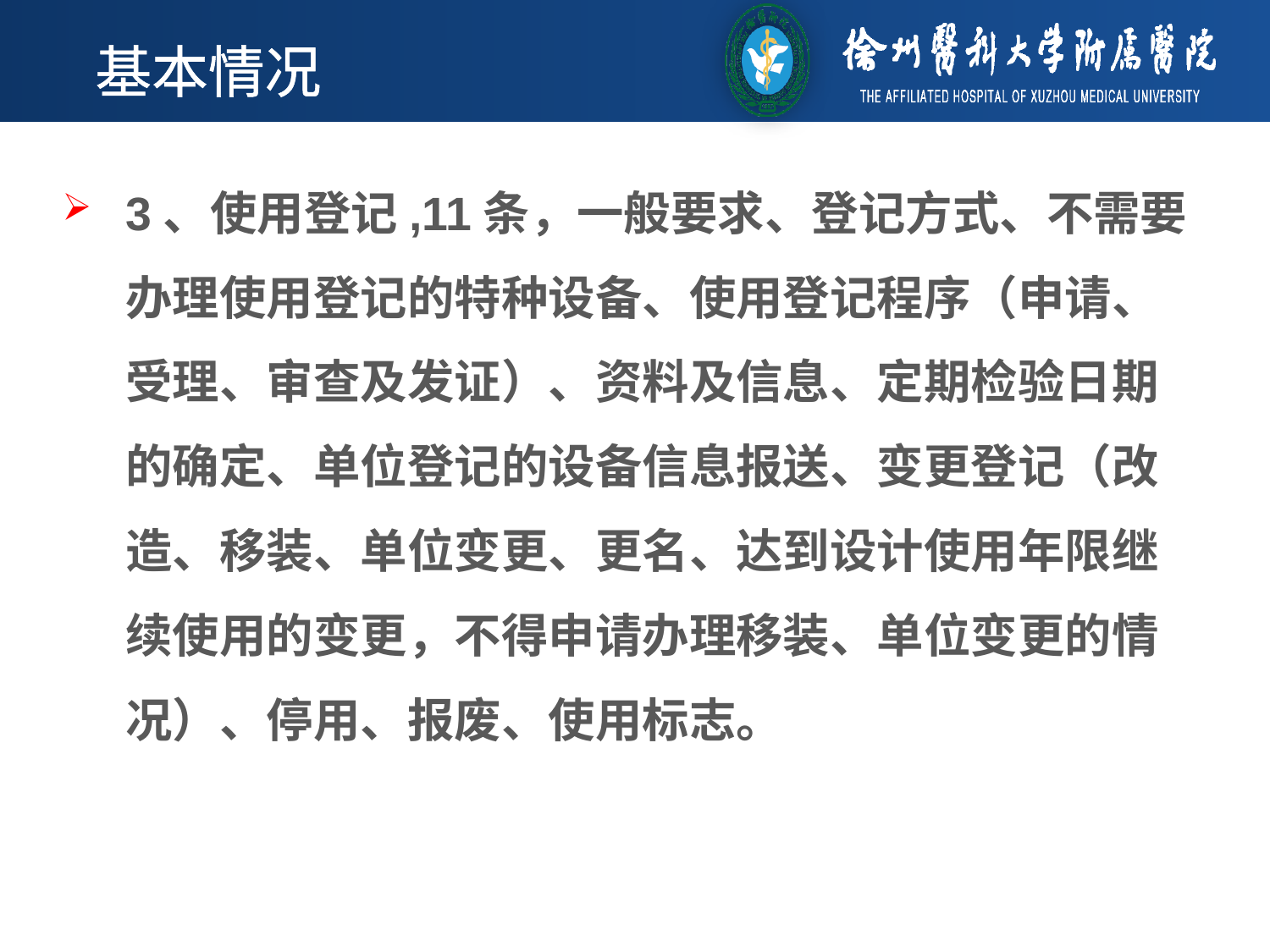

基本情况

3、使用登记,11条，一般要求、登记方式、不需要办理使用登记的特种设备、使用登记程序（申请、受理、审查及发证）、资料及信息、定期检验日期的确定、单位登记的设备信息报送、变更登记（改造、移装、单位变更、更名、达到设计使用年限继续使用的变更，不得申请办理移装、单位变更的情况）、停用、报废、使用标志。